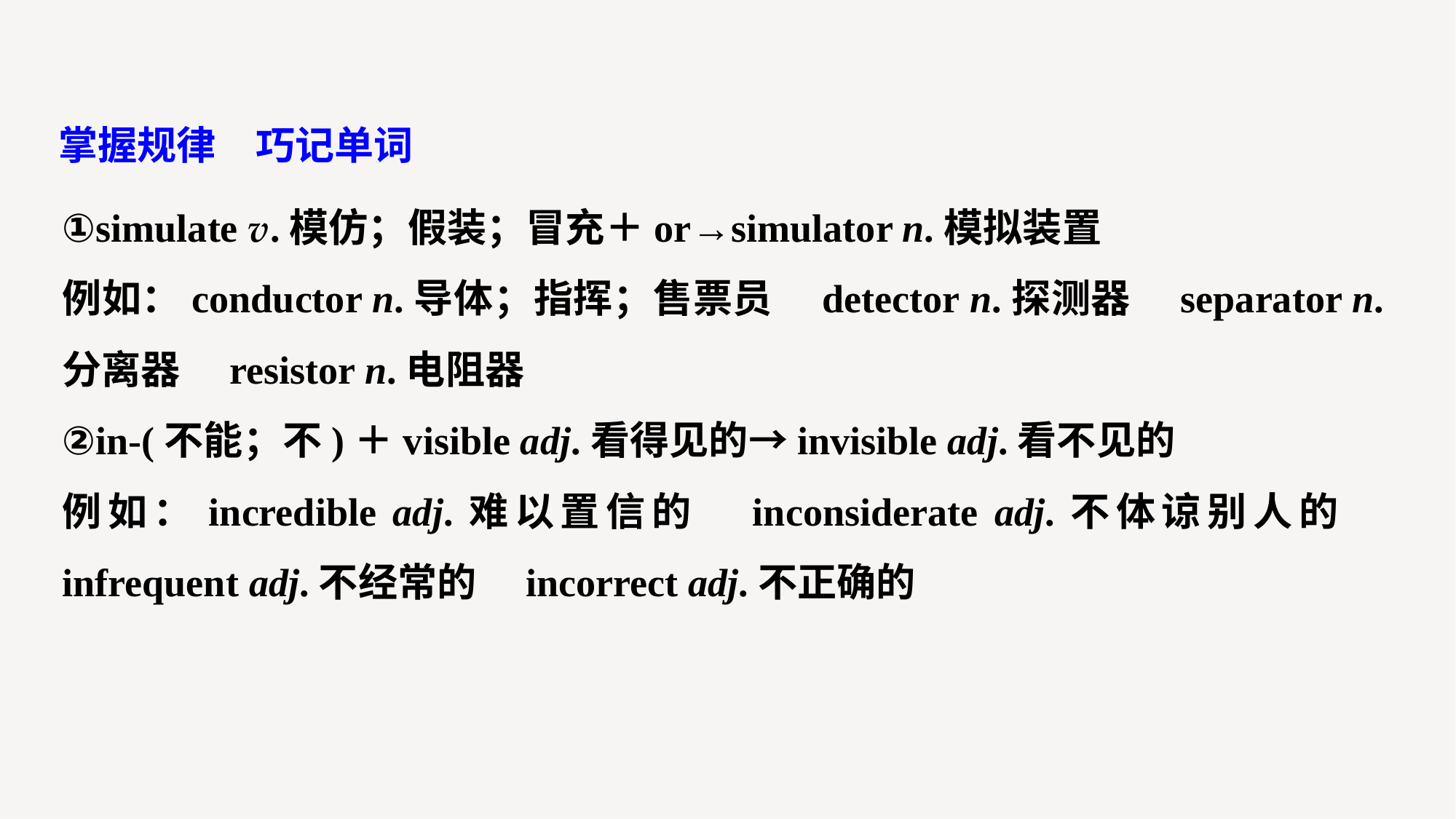

掌握规律　巧记单词
①simulate v.模仿；假装；冒充＋or→simulator n.模拟装置
例如：conductor n.导体；指挥；售票员　detector n.探测器　separator n.分离器　resistor n.电阻器
②in-(不能；不)＋visible adj.看得见的→invisible adj.看不见的
例如：incredible adj.难以置信的　inconsiderate adj.不体谅别人的　infrequent adj.不经常的　incorrect adj.不正确的